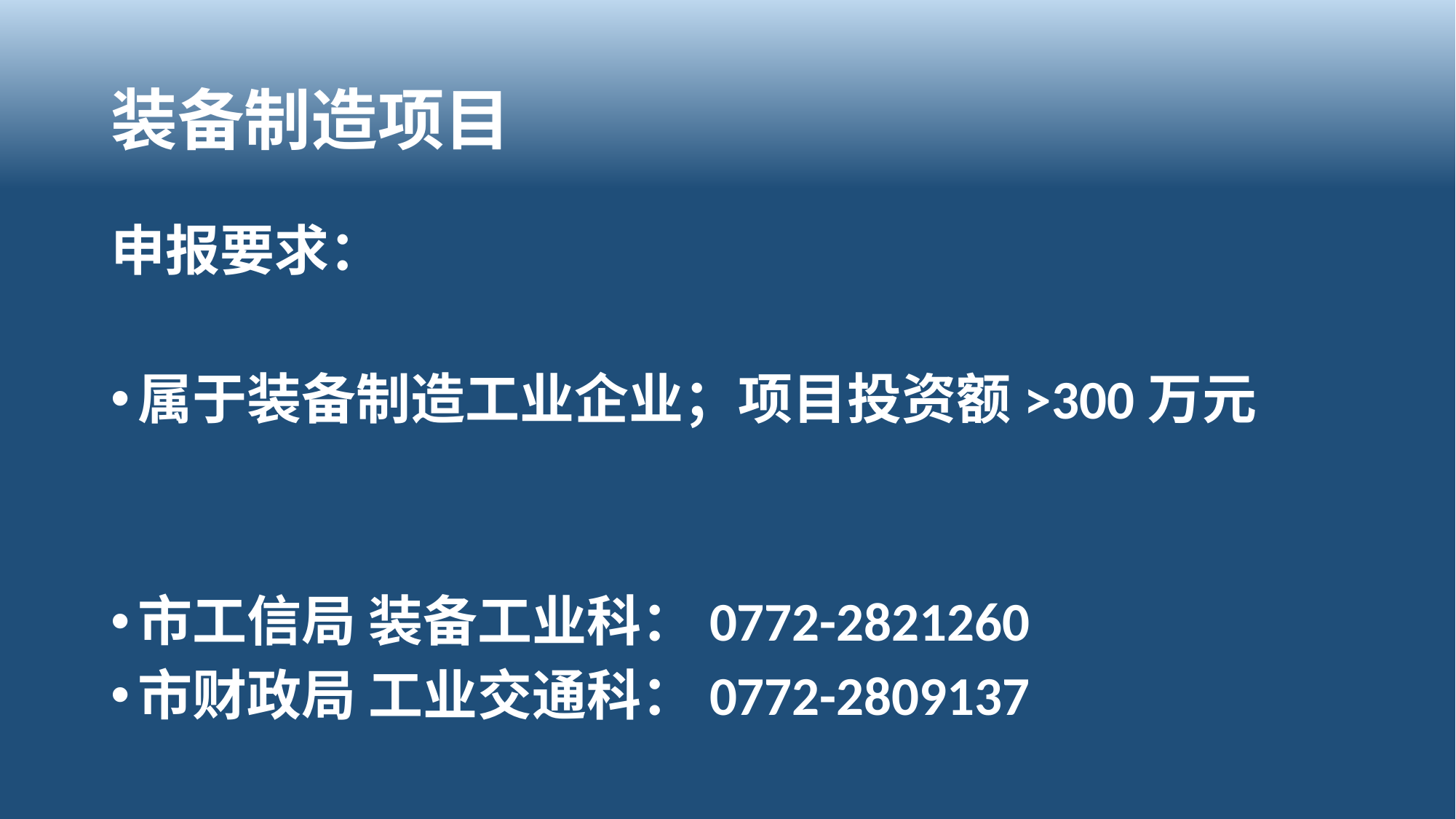

# 装备制造项目
申报要求：

属于装备制造工业企业；项目投资额>300万元

市工信局 装备工业科：0772-2821260
市财政局 工业交通科：0772-2809137